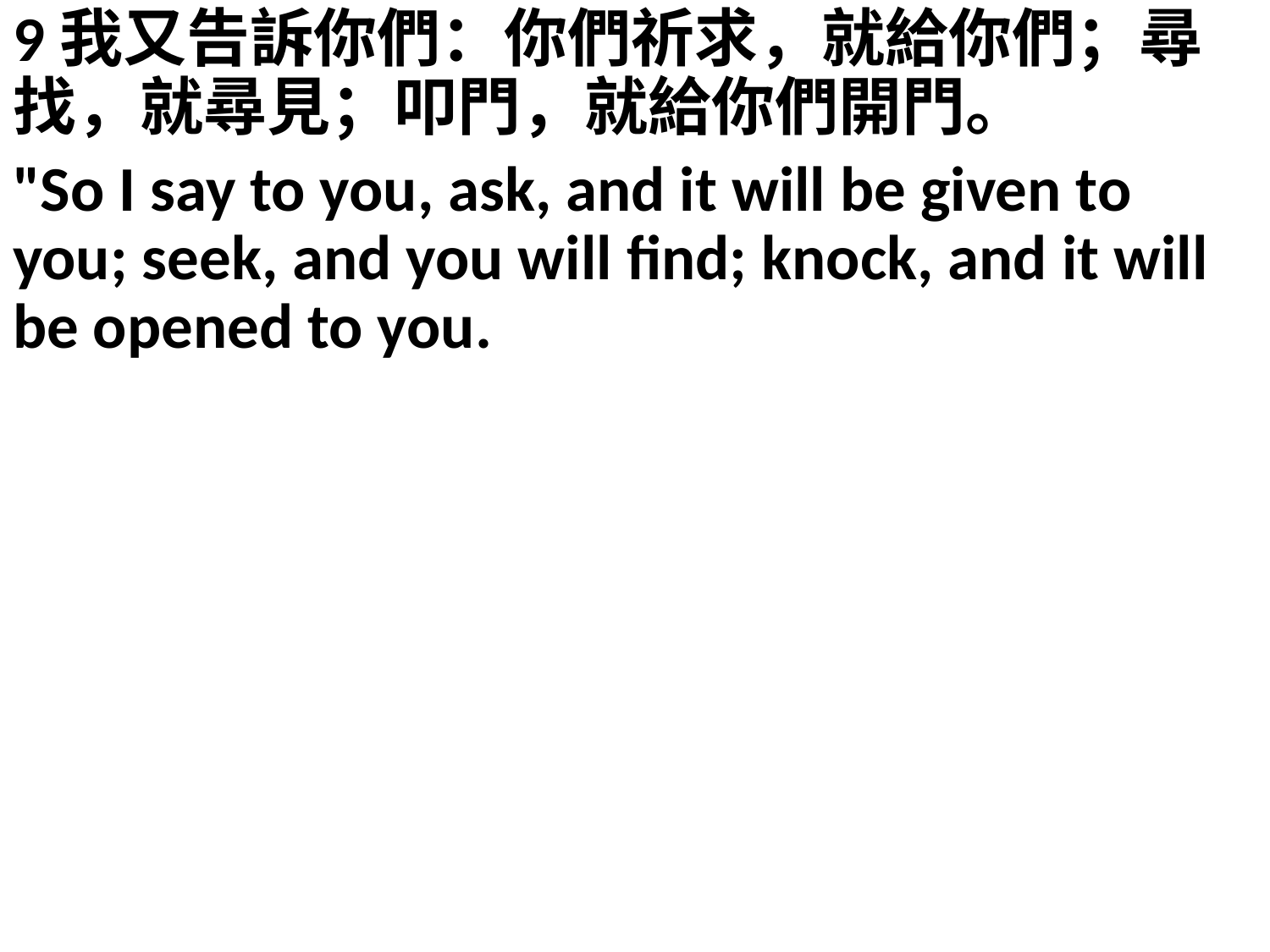

9我又告訴你們：你們祈求，就給你們；尋找，就尋見；叩門，就給你們開門。
"So I say to you, ask, and it will be given to you; seek, and you will find; knock, and it will be opened to you.